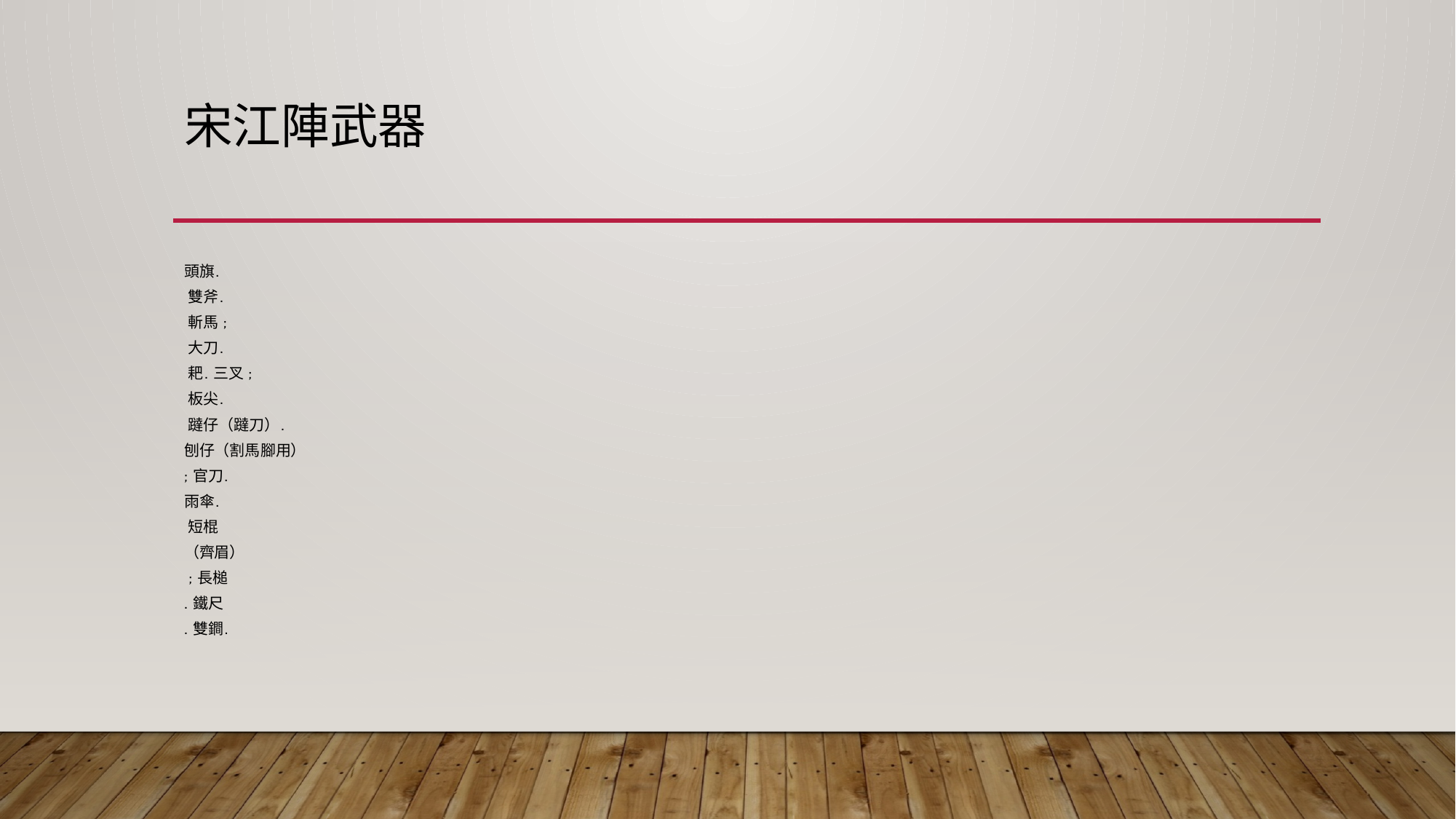

# 宋江陣武器

頭旗.
 雙斧.
 斬馬 ;
 大刀.
 耙. 三叉 ;
 板尖.
 躂仔（躂刀）.
刨仔（割馬腳用）
; 官刀.
雨傘.
 短棍
（齊眉）
 ; 長槌
. 鐵尺
. 雙鐧.